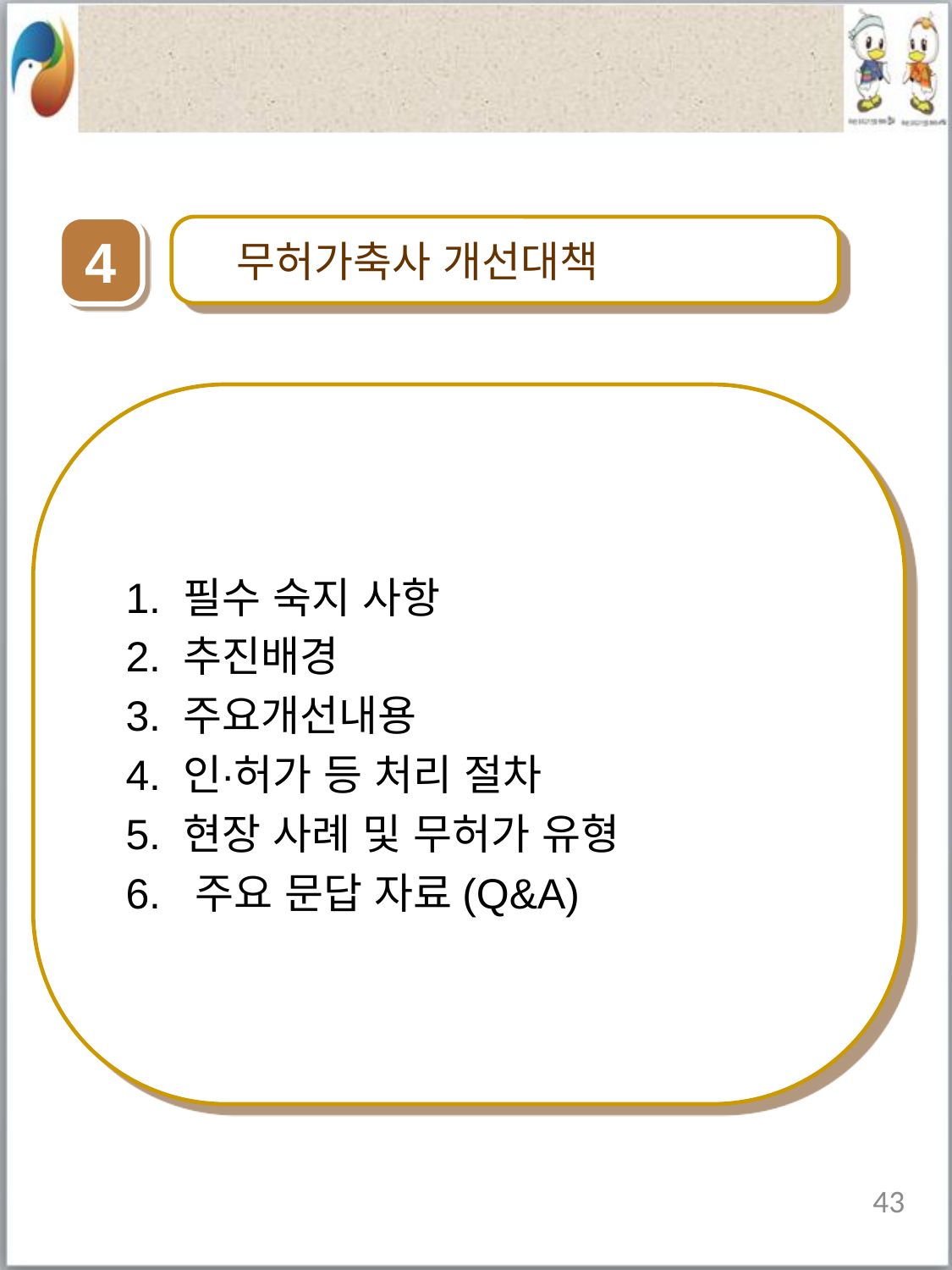

4
   무허가축사 개선대책
  1. 필수 숙지 사항
  2. 추진배경
  3. 주요개선내용
  4. 인∙허가 등 처리 절차
  5. 현장 사례 및 무허가 유형
  6.  주요 문답 자료(Q&A)
43